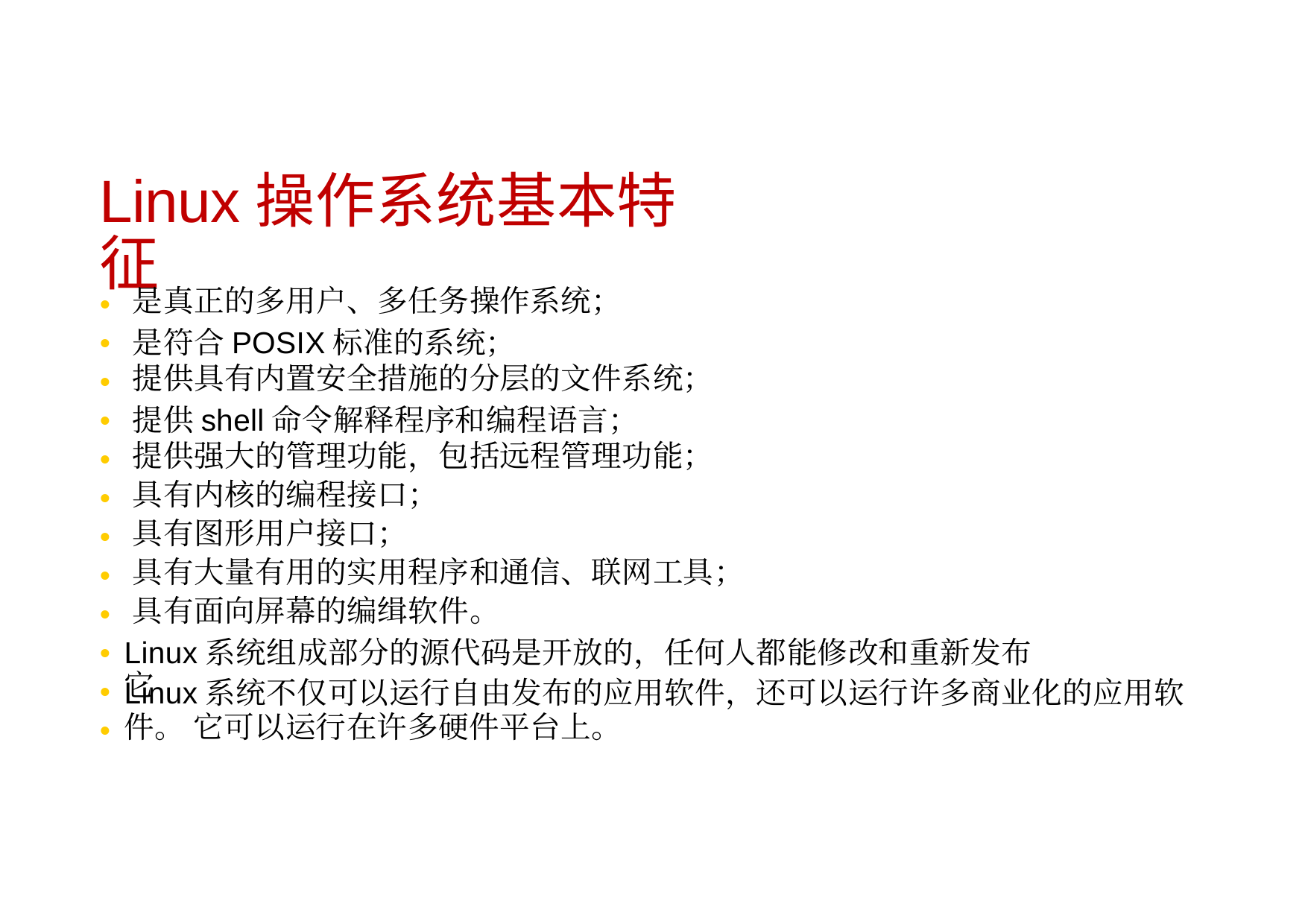

Linux操作系统基本特征

是真正的多用户、多任务操作系统；

•

是符合POSIX标准的系统；

•

提供具有内置安全措施的分层的文件系统；

•

提供shell命令解释程序和编程语言；

•

提供强大的管理功能，包括远程管理功能；

•

具有内核的编程接口；

•

具有图形用户接口；

•

具有大量有用的实用程序和通信、联网工具；

•

具有面向屏幕的编缉软件。

•

Linux系统组成部分的源代码是开放的，任何人都能修改和重新发布它

•

Linux系统不仅可以运行自由发布的应用软件，还可以运行许多商业化的应用软件。 它可以运行在许多硬件平台上。

•

•